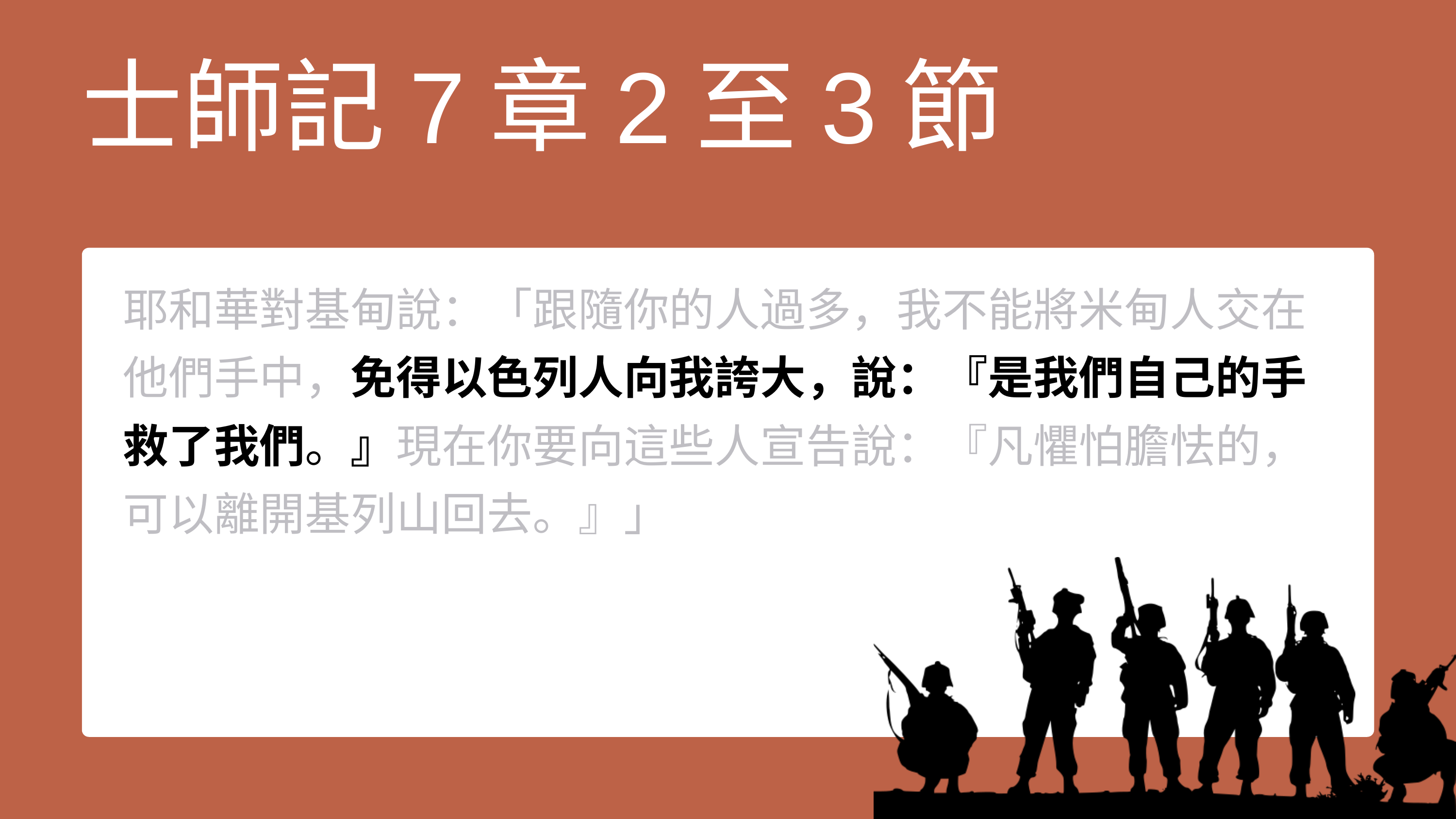

士師記7章2至3節

耶和華對基甸說：「跟隨你的人過多，我不能將米甸人交在他們手中，免得以色列人向我誇大，說：『是我們自己的手救了我們。』現在你要向這些人宣告說：『凡懼怕膽怯的，可以離開基列山回去。』」